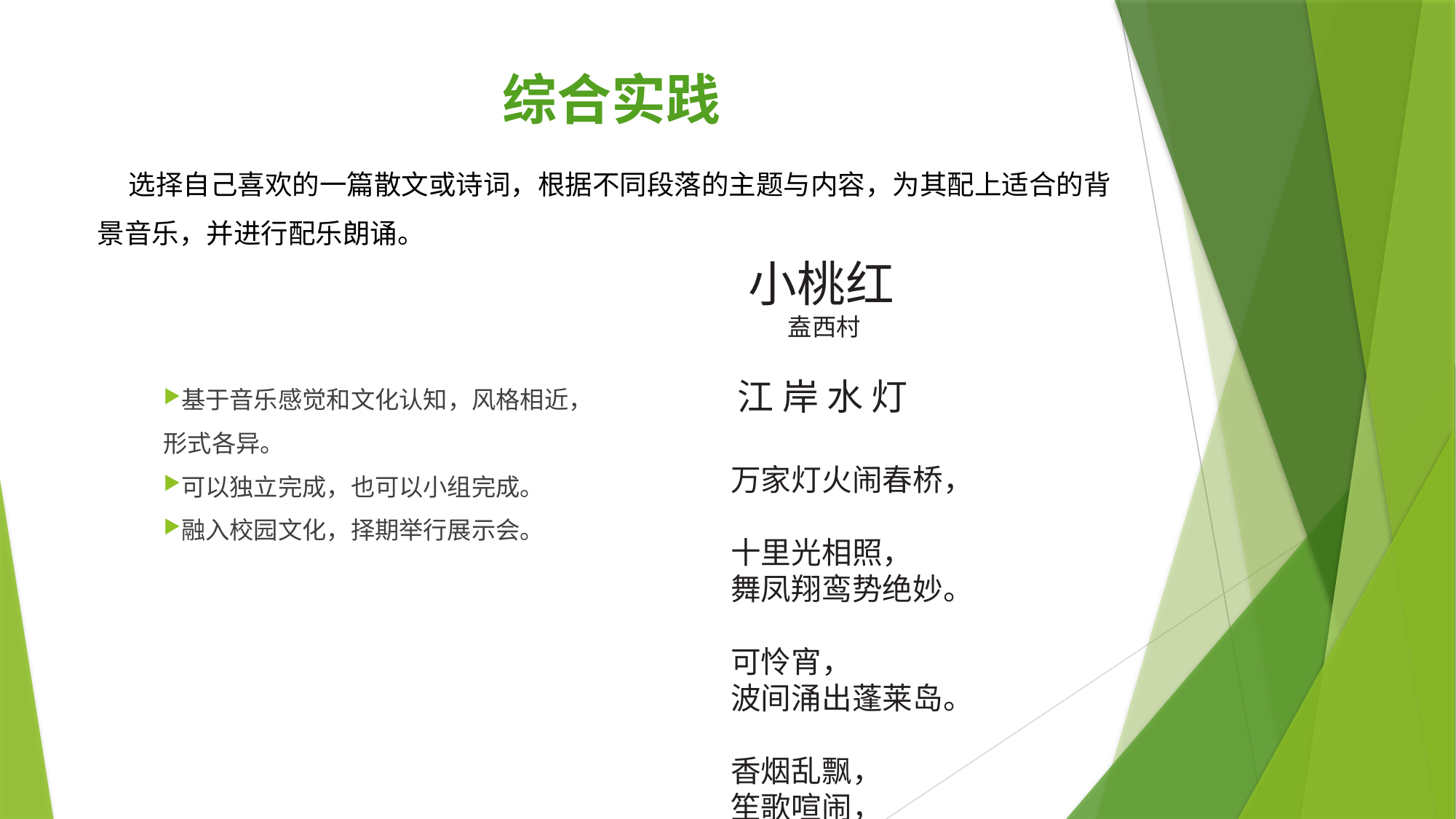

# 综合实践
    选择自己喜欢的一篇散文或诗词，根据不同段落的主题与内容，为其配上适合的背景音乐，并进行配乐朗诵。
小桃红
盍西村

江 岸 水 灯

   万家灯火闹春桥，
   十里光相照，
   舞凤翔鸾势绝妙。
   可怜宵，
   波间涌出蓬莱岛。
   香烟乱飘，
   笙歌喧闹，
   飞上玉楼腰。
基于音乐感觉和文化认知，风格相近，形式各异。
可以独立完成，也可以小组完成。
融入校园文化，择期举行展示会。